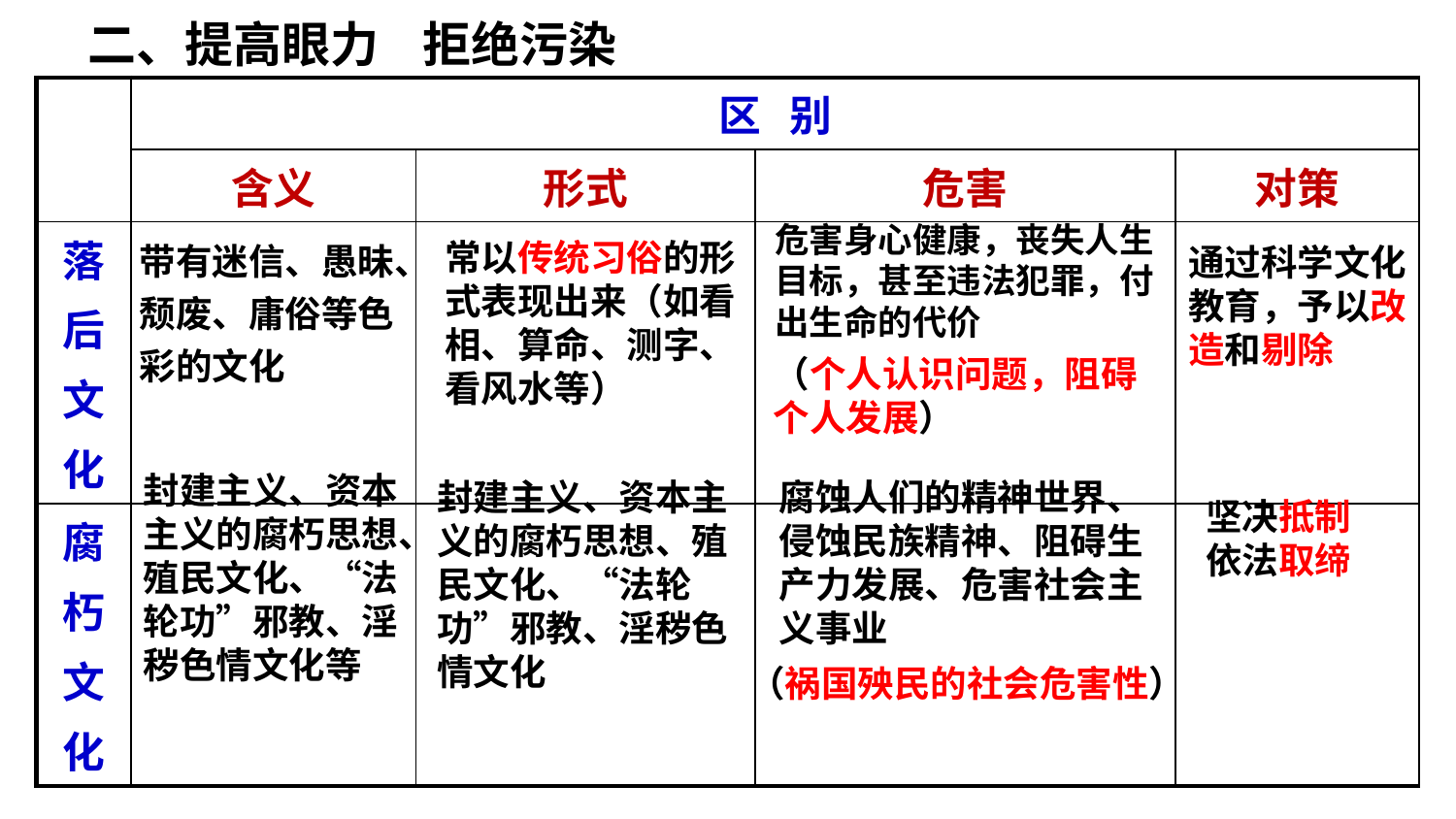

二、提高眼力    拒绝污染
|  | 区 别 |  |  |  |
| --- | --- | --- | --- | --- |
|  | 含义 | 形式 | 危害 | 对策 |
| 落 后 文 化 |  |  |  |  |
| 腐 朽 文 化 |  |  |  |  |
危害身心健康，丧失人生目标，甚至违法犯罪，付出生命的代价
带有迷信、愚昧、颓废、庸俗等色彩的文化
常以传统习俗的形式表现出来（如看相、算命、测字、看风水等）
通过科学文化教育，予以改造和剔除
（个人认识问题，阻碍个人发展）
封建主义、资本主义的腐朽思想、殖民文化、“法轮功”邪教、淫秽色情文化等
封建主义、资本主义的腐朽思想、殖民文化、“法轮功”邪教、淫秽色情文化
腐蚀人们的精神世界、侵蚀民族精神、阻碍生产力发展、危害社会主义事业
坚决抵制
依法取缔
（祸国殃民的社会危害性）